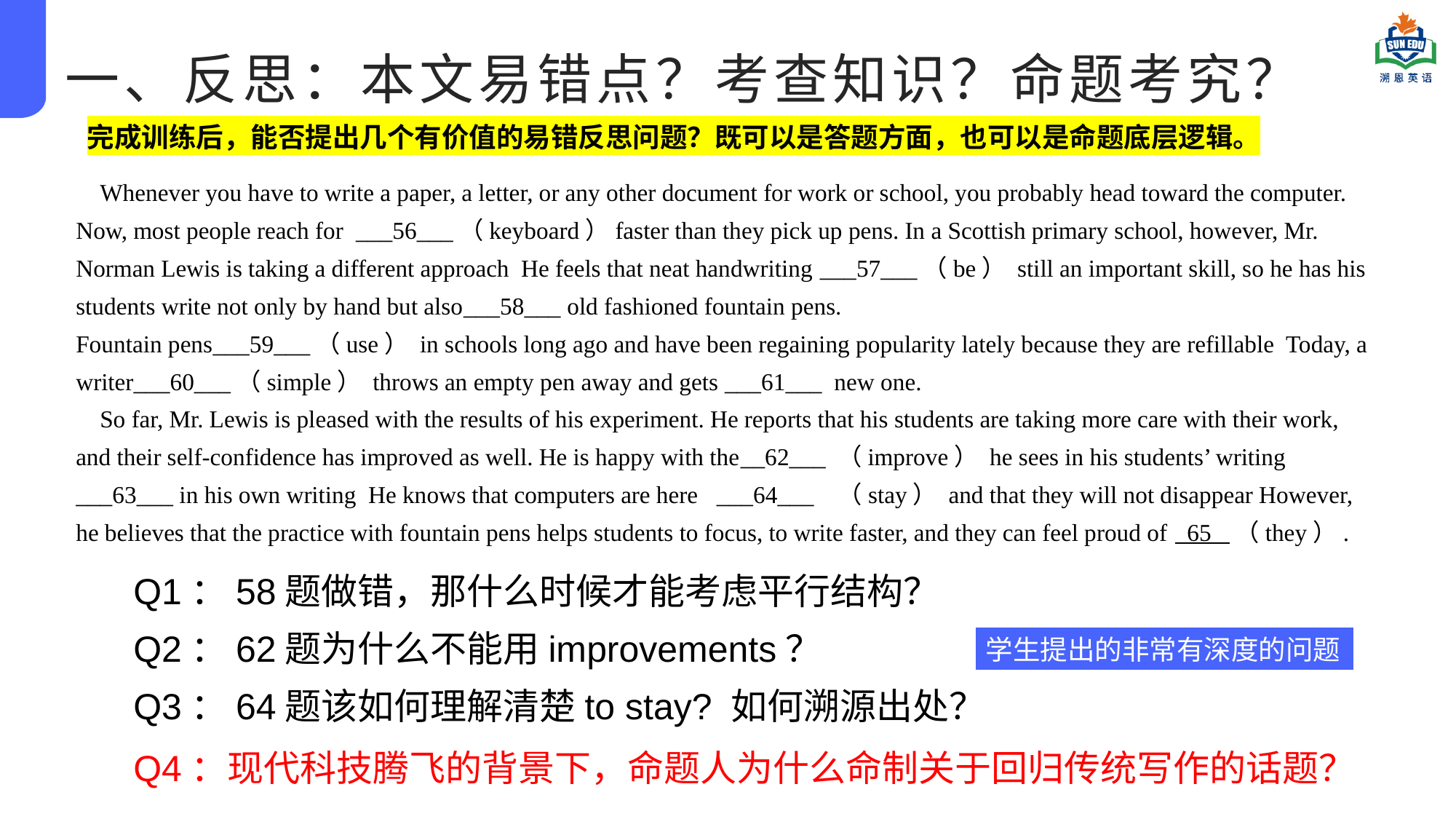

一、反思：本文易错点？考查知识？命题考究？
完成训练后，能否提出几个有价值的易错反思问题？既可以是答题方面，也可以是命题底层逻辑。
    Whenever you have to write a paper, a letter, or any other document for work or school, you probably head toward the computer.  Now, most people reach for  ___56___（keyboard）faster than they pick up pens. In a Scottish primary school, however, Mr. Norman Lewis is taking a different approach  He feels that neat handwriting ___57___（be） still an important skill, so he has his students write not only by hand but also___58___ old fashioned fountain pens.
Fountain pens___59___（use） in schools long ago and have been regaining popularity lately because they are refillable  Today, a writer___60___（simple） throws an empty pen away and gets ___61___  new one.
    So far, Mr. Lewis is pleased with the results of his experiment. He reports that his students are taking more care with their work, and their self-confidence has improved as well. He is happy with the__62___ （improve） he sees in his students’ writing ___63___ in his own writing  He knows that computers are here   ___64___   （stay） and that they will not disappear However, he believes that the practice with fountain pens helps students to focus, to write faster, and they can feel proud of   65   （they）.
Q1：58题做错，那什么时候才能考虑平行结构？
Q2：62题为什么不能用improvements？
学生提出的非常有深度的问题
Q3：64题该如何理解清楚to stay? 如何溯源出处？
Q4：现代科技腾飞的背景下，命题人为什么命制关于回归传统写作的话题？